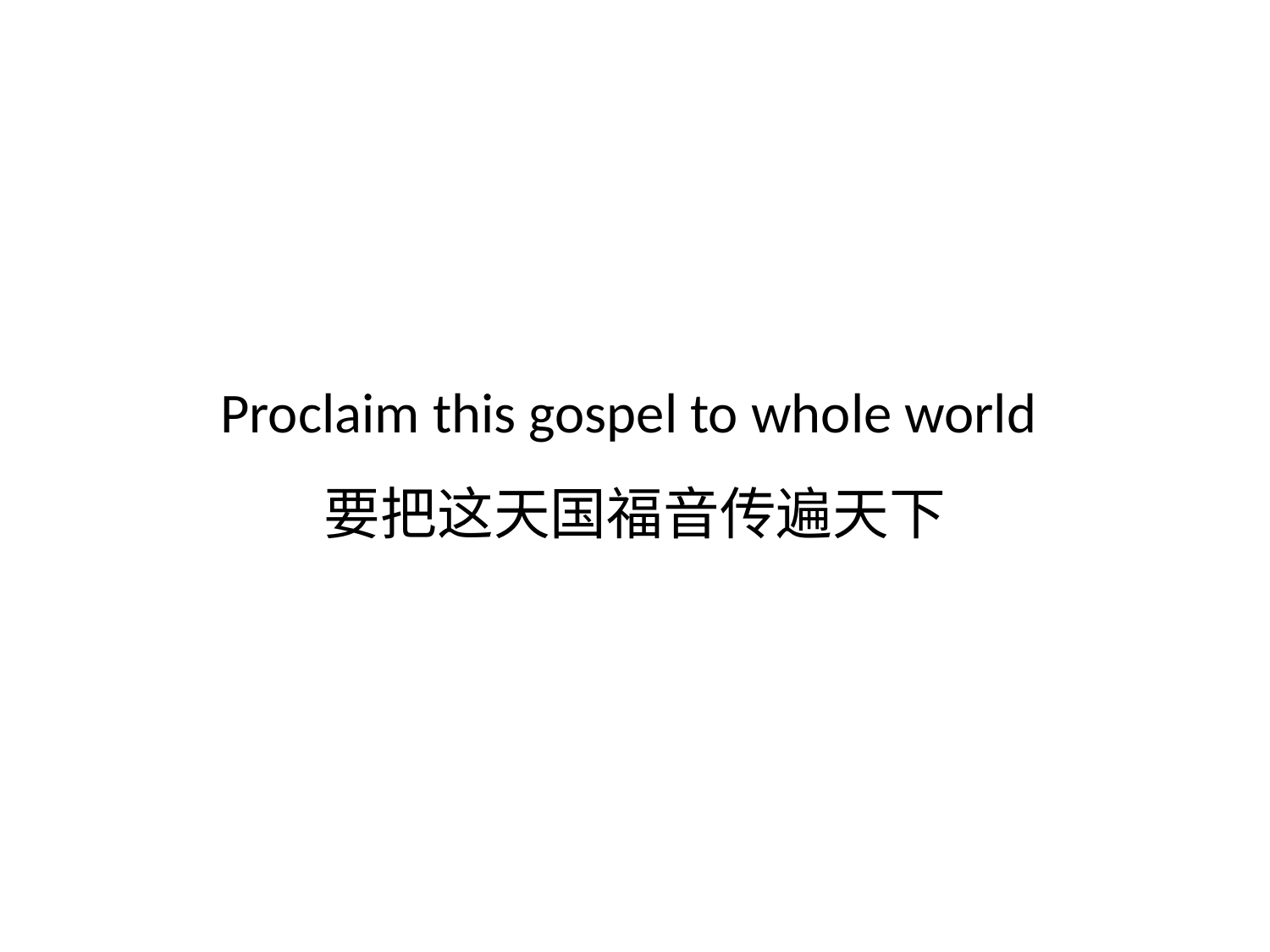

# Proclaim this gospel to whole world 要把这天国福音传遍天下